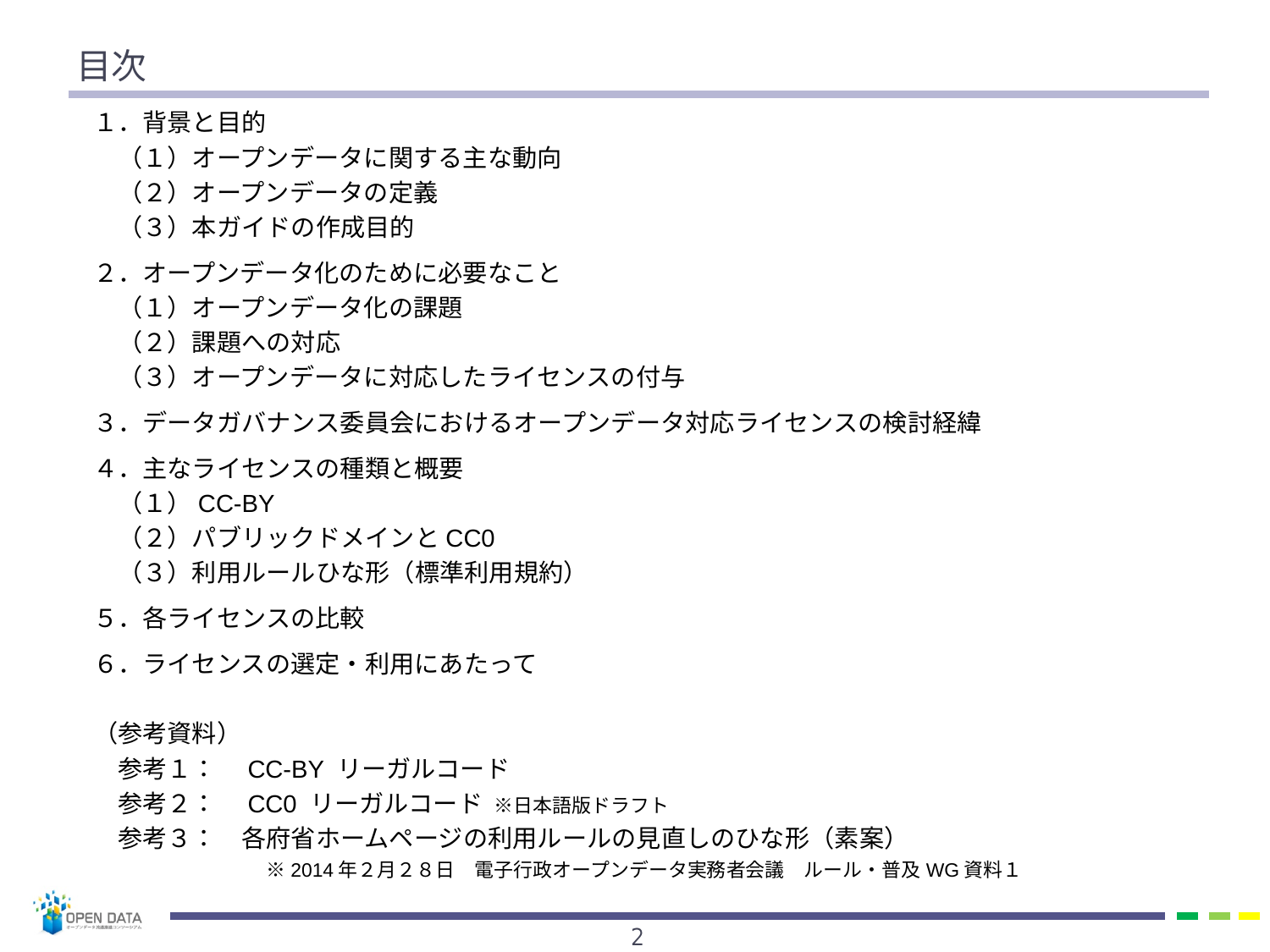

# 目次
１．背景と目的
　（１）オープンデータに関する主な動向
　（２）オープンデータの定義
　（３）本ガイドの作成目的
２．オープンデータ化のために必要なこと
　（１）オープンデータ化の課題
　（２）課題への対応
　（３）オープンデータに対応したライセンスの付与
３．データガバナンス委員会におけるオープンデータ対応ライセンスの検討経緯
４．主なライセンスの種類と概要
　（１）CC-BY
　（２）パブリックドメインとCC0
　（３）利用ルールひな形（標準利用規約）
５．各ライセンスの比較
６．ライセンスの選定・利用にあたって

（参考資料）
　参考１：　CC-BY リーガルコード
　参考２：　CC0 リーガルコード  ※日本語版ドラフト
　参考３：　各府省ホームページの利用ルールの見直しのひな形（素案）
　　　　　　　※2014年２月２８日　電子行政オープンデータ実務者会議　ルール・普及WG資料１

2